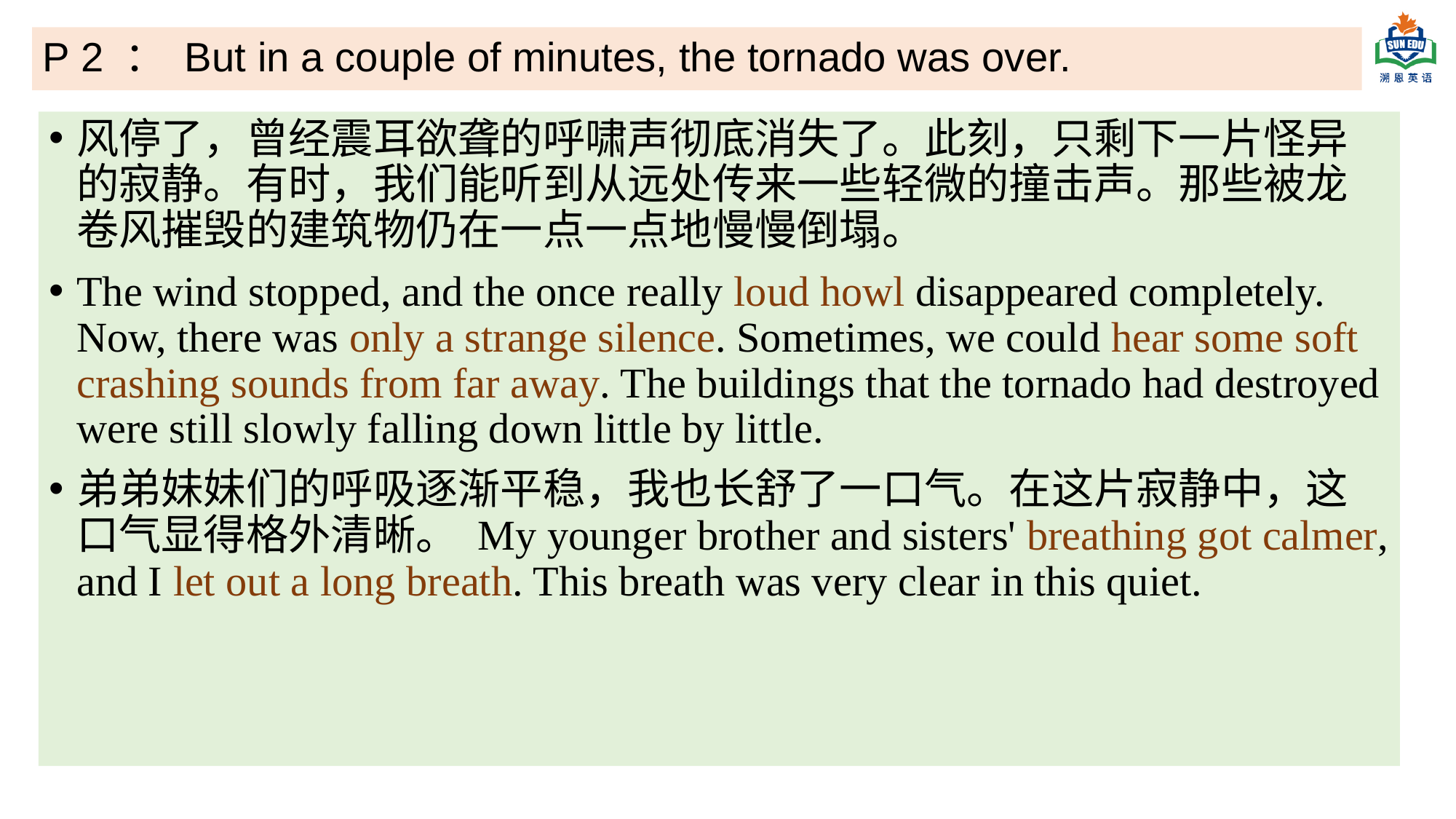

P 2 ： But in a couple of minutes, the tornado was over.
风停了，曾经震耳欲聋的呼啸声彻底消失了。此刻，只剩下一片怪异的寂静。有时，我们能听到从远处传来一些轻微的撞击声。那些被龙卷风摧毁的建筑物仍在一点一点地慢慢倒塌。
The wind stopped, and the once really loud howl disappeared completely. Now, there was only a strange silence. Sometimes, we could hear some soft crashing sounds from far away. The buildings that the tornado had destroyed were still slowly falling down little by little.
弟弟妹妹们的呼吸逐渐平稳，我也长舒了一口气。在这片寂静中，这口气显得格外清晰。 My younger brother and sisters' breathing got calmer, and I let out a long breath. This breath was very clear in this quiet.